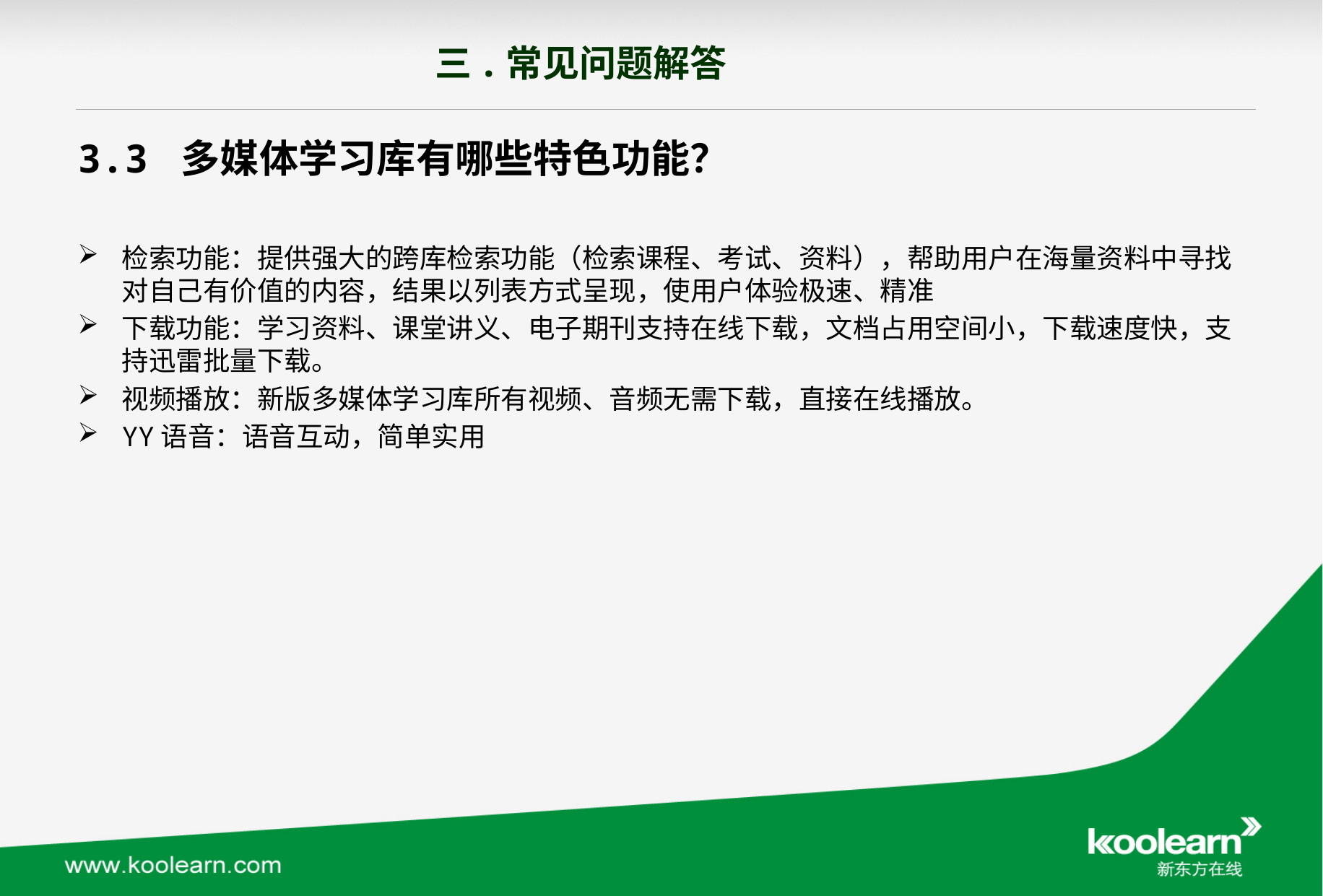

三.常见问题解答
3.3 多媒体学习库有哪些特色功能？

检索功能：提供强大的跨库检索功能（检索课程、考试、资料），帮助用户在海量资料中寻找对自己有价值的内容，结果以列表方式呈现，使用户体验极速、精准
下载功能：学习资料、课堂讲义、电子期刊支持在线下载，文档占用空间小，下载速度快，支持迅雷批量下载。
视频播放：新版多媒体学习库所有视频、音频无需下载，直接在线播放。
YY语音：语音互动，简单实用